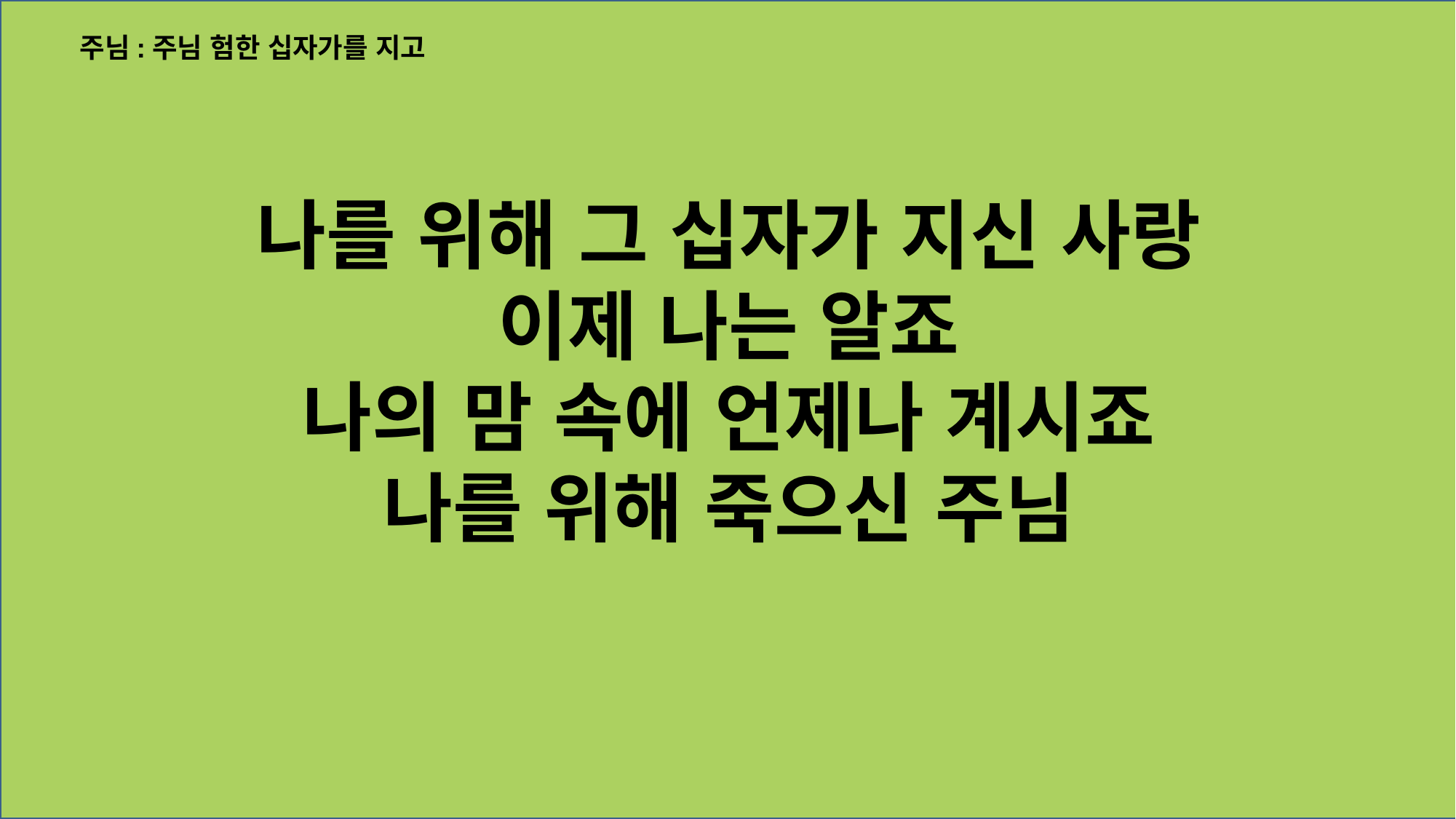

주님:주님 험한 십자가를 지고
나를 위해 그 십자가 지신 사랑
이제 나는 알죠
나의 맘 속에 언제나 계시죠
나를 위해 죽으신 주님